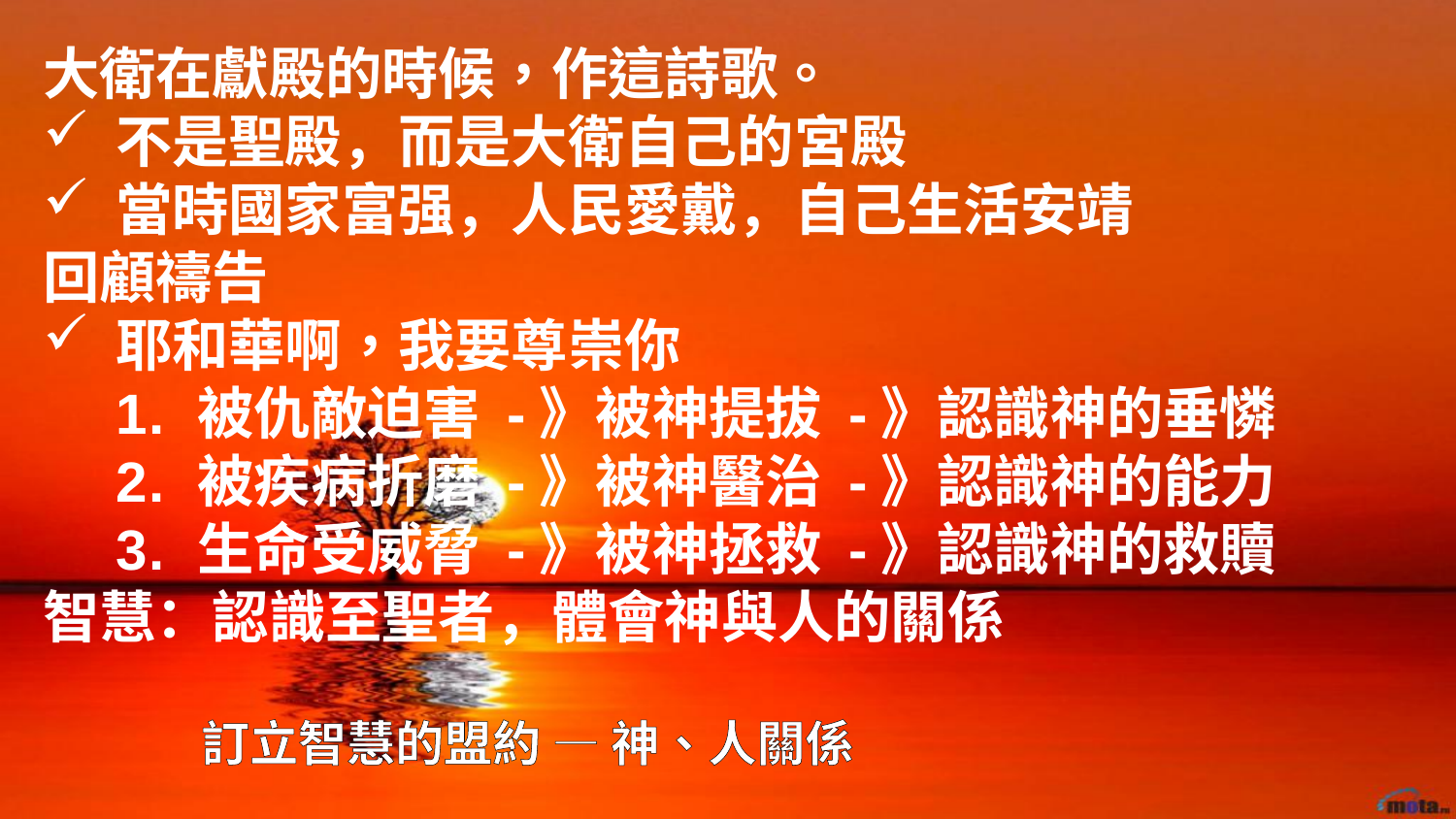

大衛在獻殿的時候，作這詩歌。
不是聖殿，而是大衛自己的宮殿
當時國家富强，人民愛戴，自己生活安靖
回顧禱告
耶和華啊，我要尊崇你
被仇敵迫害 -》被神提拔 -》認識神的垂憐
被疾病折磨 -》被神醫治 -》認識神的能力
生命受威脅 -》被神拯救 -》認識神的救贖
智慧：認識至聖者，體會神與人的關係
# 訂立智慧的盟約 — 神、人關係